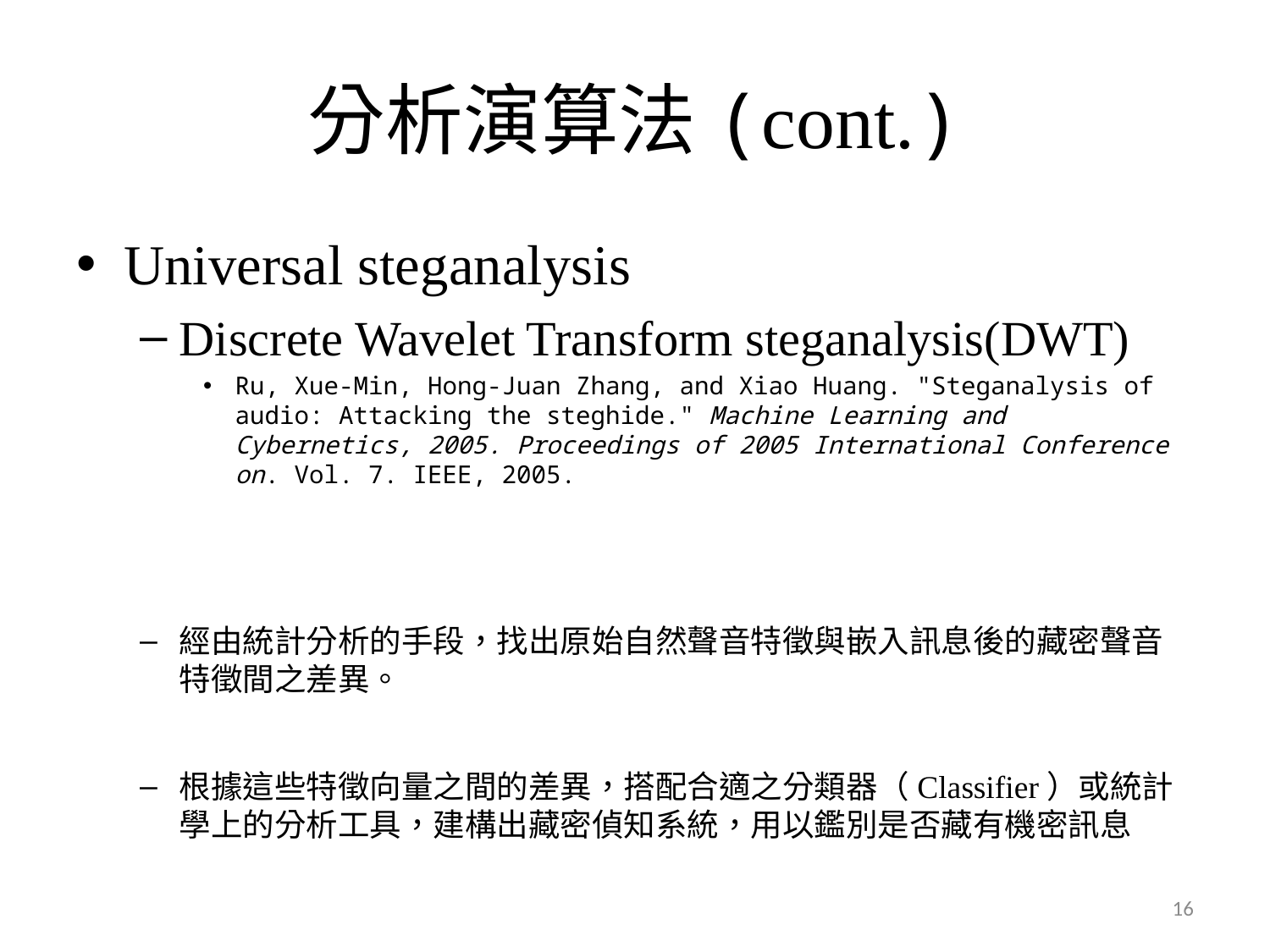

# 分析演算法(cont.)
Universal steganalysis
Discrete Wavelet Transform steganalysis(DWT)
Ru, Xue-Min, Hong-Juan Zhang, and Xiao Huang. "Steganalysis of audio: Attacking the steghide." Machine Learning and Cybernetics, 2005. Proceedings of 2005 International Conference on. Vol. 7. IEEE, 2005.

經由統計分析的手段，找出原始自然聲音特徵與嵌入訊息後的藏密聲音特徵間之差異。

根據這些特徵向量之間的差異，搭配合適之分類器（Classifier）或統計學上的分析工具，建構出藏密偵知系統，用以鑑別是否藏有機密訊息

16